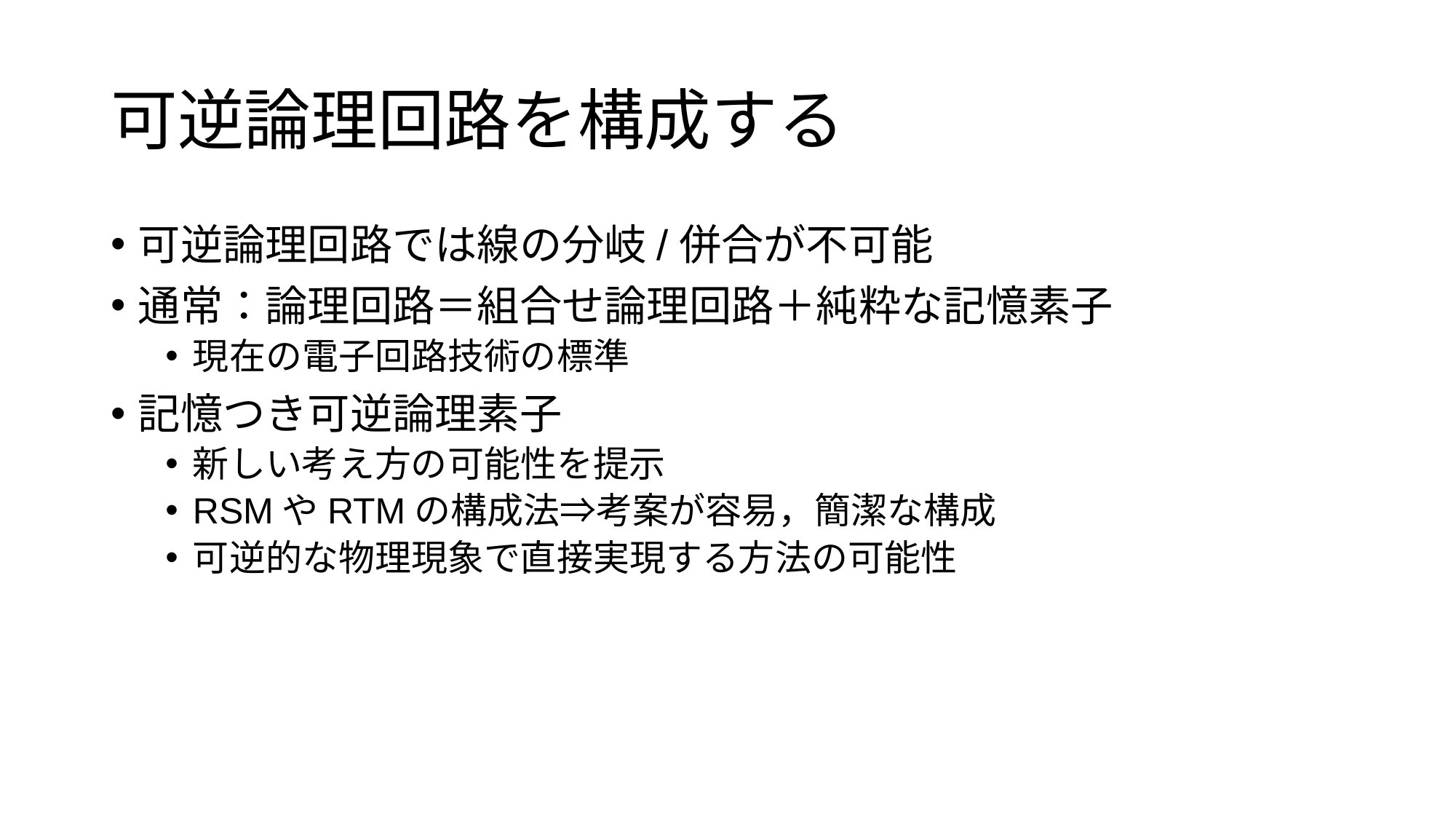

# 可逆論理回路を構成する
可逆論理回路では線の分岐/併合が不可能
通常：論理回路＝組合せ論理回路＋純粋な記憶素子
現在の電子回路技術の標準
記憶つき可逆論理素子
新しい考え方の可能性を提示
RSMやRTMの構成法⇒考案が容易，簡潔な構成
可逆的な物理現象で直接実現する方法の可能性